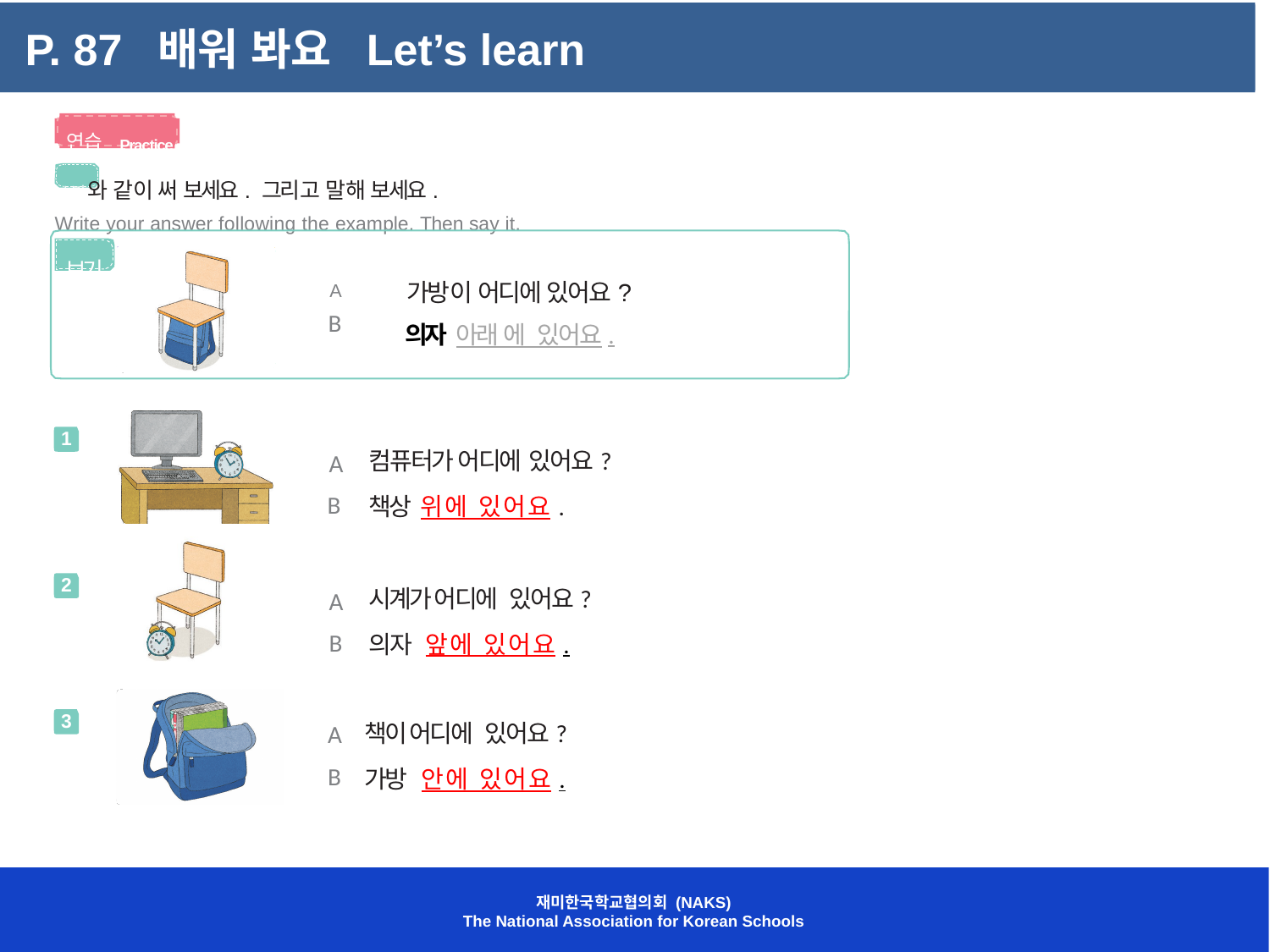

P. 87  배워 봐요  Let’s learn

연습 Practice

보기  와 같이 써 보세요. 그리고 말해 보세요.
Write your answer following the example. Then say it.

보기

A

	가방이 어디에 있어요?

의자  아래 에  있어요.
B

1

컴퓨터가 어디에 있어요?

책상 위에 있어요.
A
B

2

시계가 어디에  있어요?

의자  앞에 있어요.
A
B

3

책이 어디에  있어요?

가방  안에 있어요.
A
B
재미한국학교협의회 (NAKS)
The National Association for Korean Schools